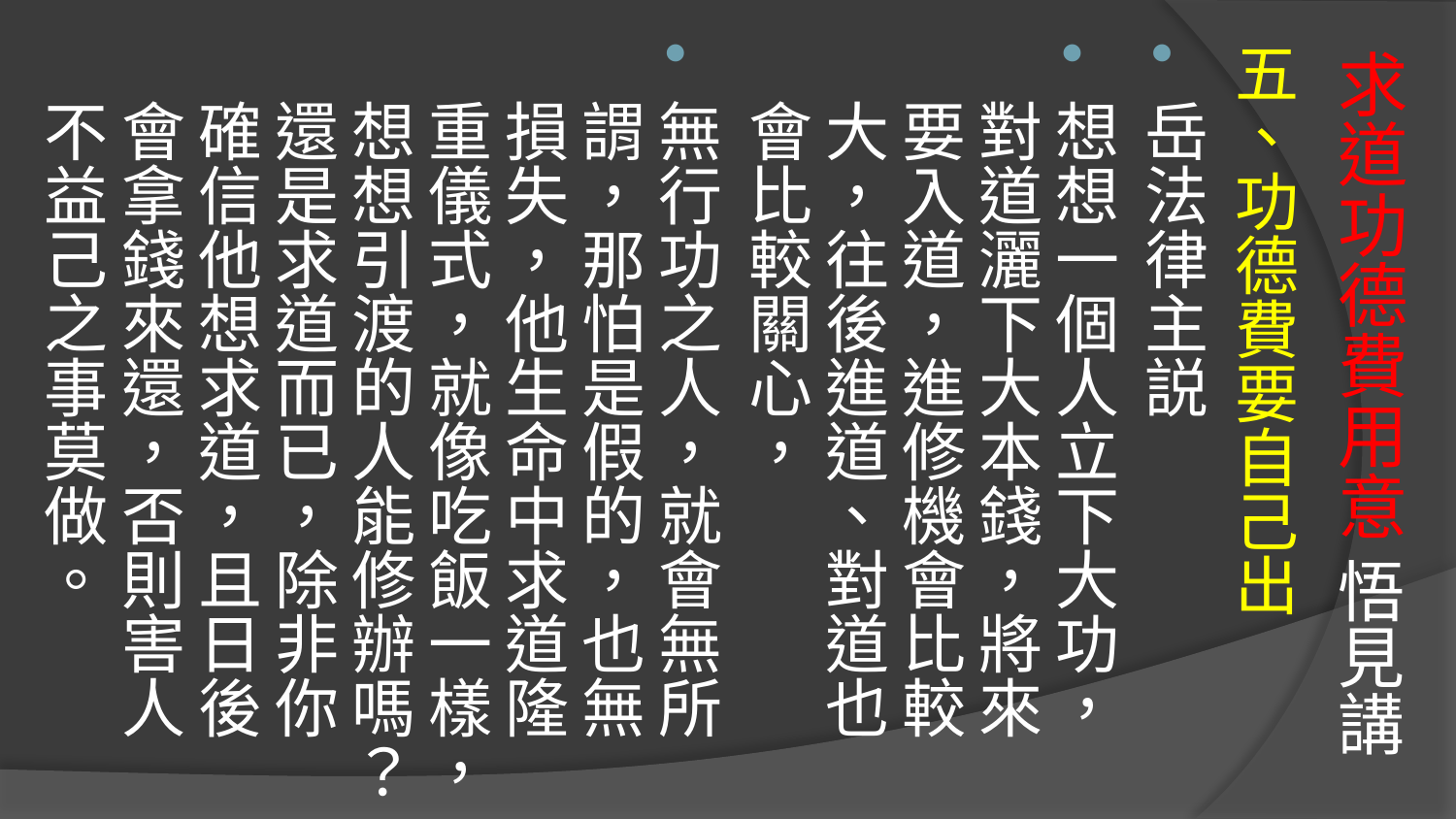

# 求道功德費用意 悟見講
五、功德費要自己出
岳法律主説
想想一個人立下大功，對道灑下大本錢，將來要入道，進修機會比較大，往後進道、對道也會比較關心，
無行功之人，就會無所謂，那怕是假的，也無損失，他生命中求道隆重儀式，就像吃飯一樣，想想引渡的人能修辦嗎？還是求道而已，除非你確信他想求道，且日後會拿錢來還，否則害人不益己之事莫做。